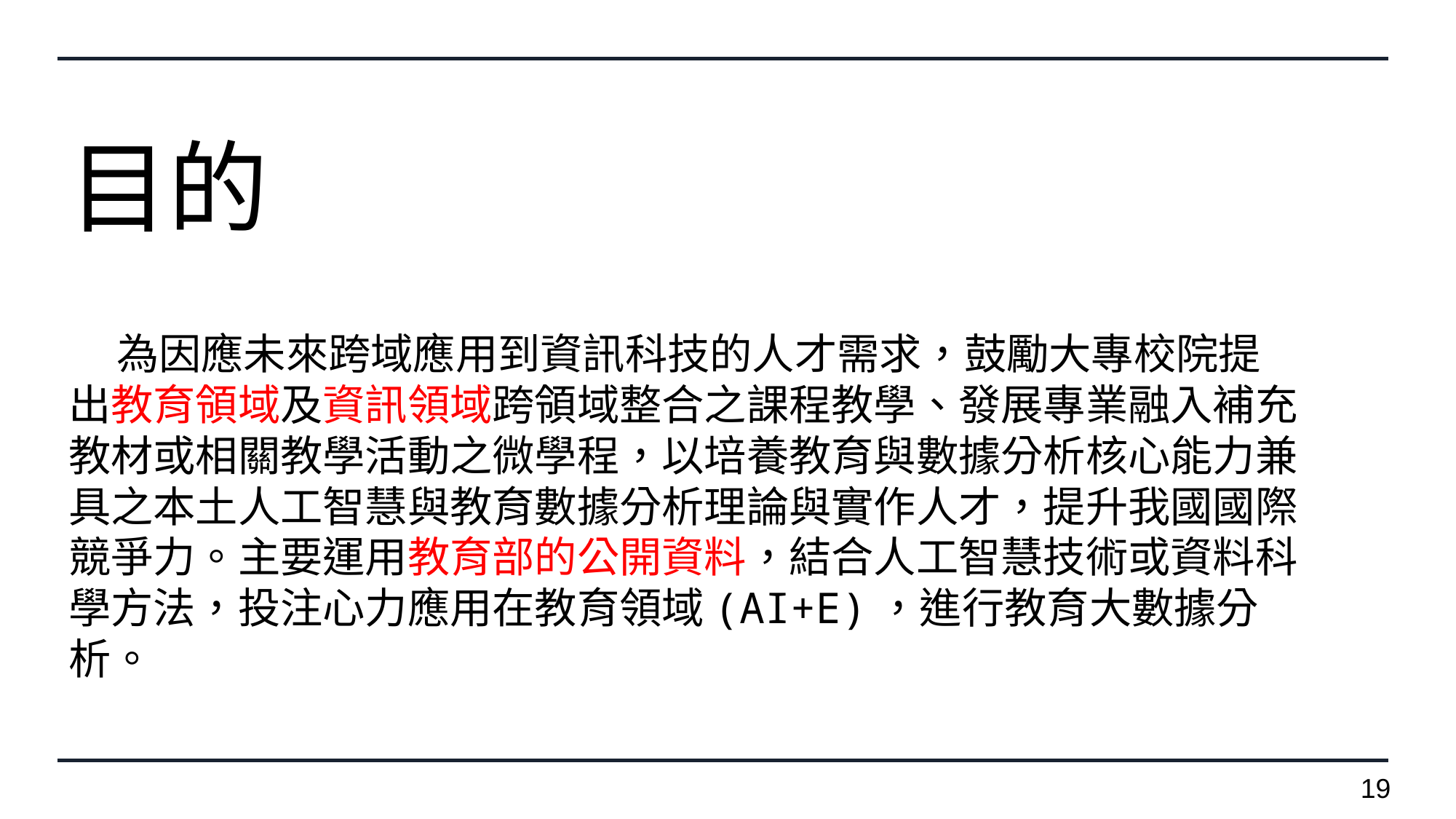

目的
    為因應未來跨域應用到資訊科技的人才需求，鼓勵大專校院提出教育領域及資訊領域跨領域整合之課程教學、發展專業融入補充教材或相關教學活動之微學程，以培養教育與數據分析核心能力兼具之本土人工智慧與教育數據分析理論與實作人才，提升我國國際競爭力。主要運用教育部的公開資料，結合人工智慧技術或資料科學方法，投注心力應用在教育領域(AI+E)，進行教育大數據分析。
19